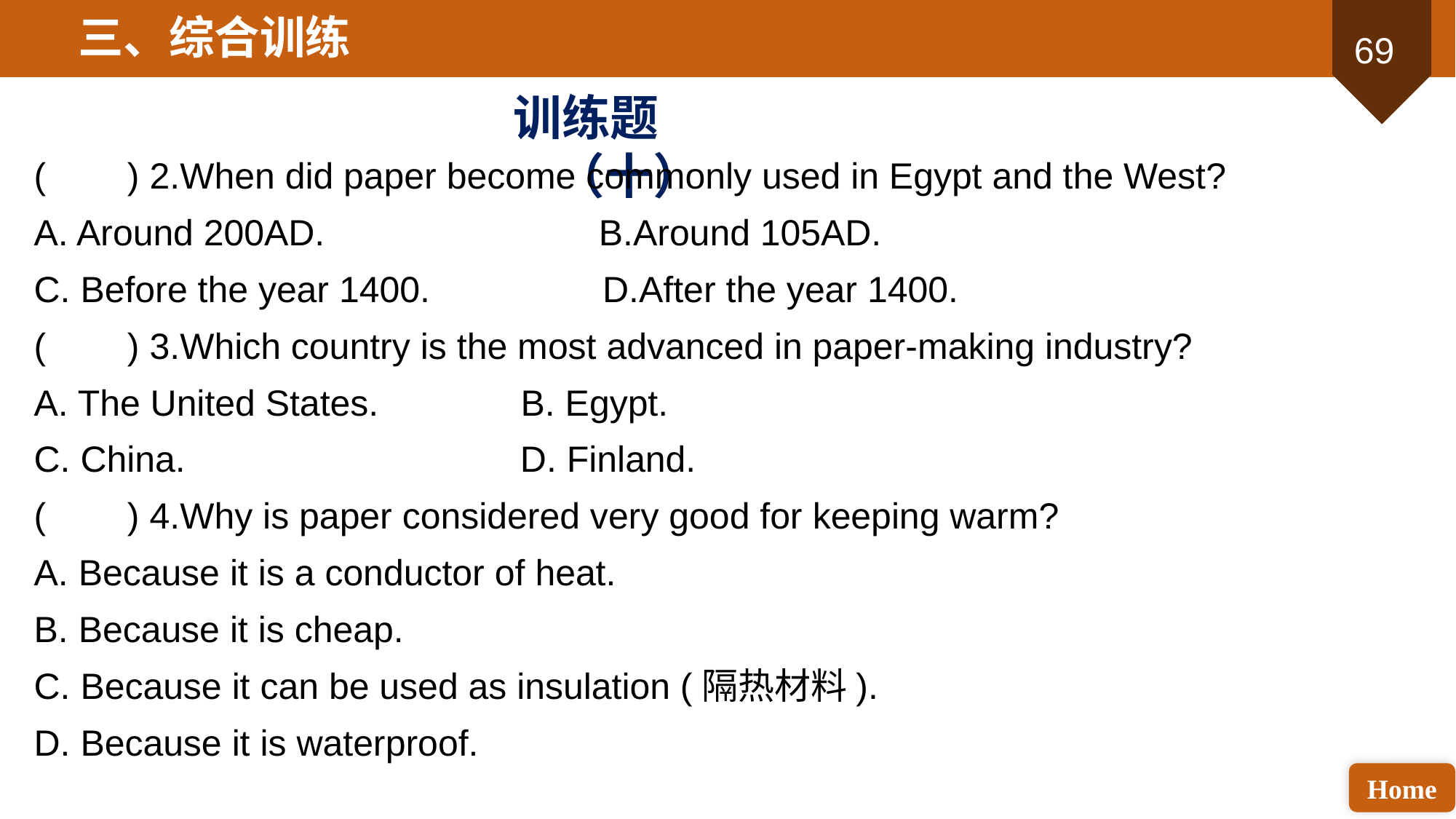

三、综合训练
训练题（十）
(        ) 2.When did paper become commonly used in Egypt and the West?
A. Around 200AD.                           B.Around 105AD.
C. Before the year 1400.                 D.After the year 1400.
(        ) 3.Which country is the most advanced in paper-making industry?
A. The United States.              B. Egypt.
C. China.                                 D. Finland.
(        ) 4.Why is paper considered very good for keeping warm?
A. Because it is a conductor of heat.
B. Because it is cheap.
C. Because it can be used as insulation (隔热材料).
D. Because it is waterproof.